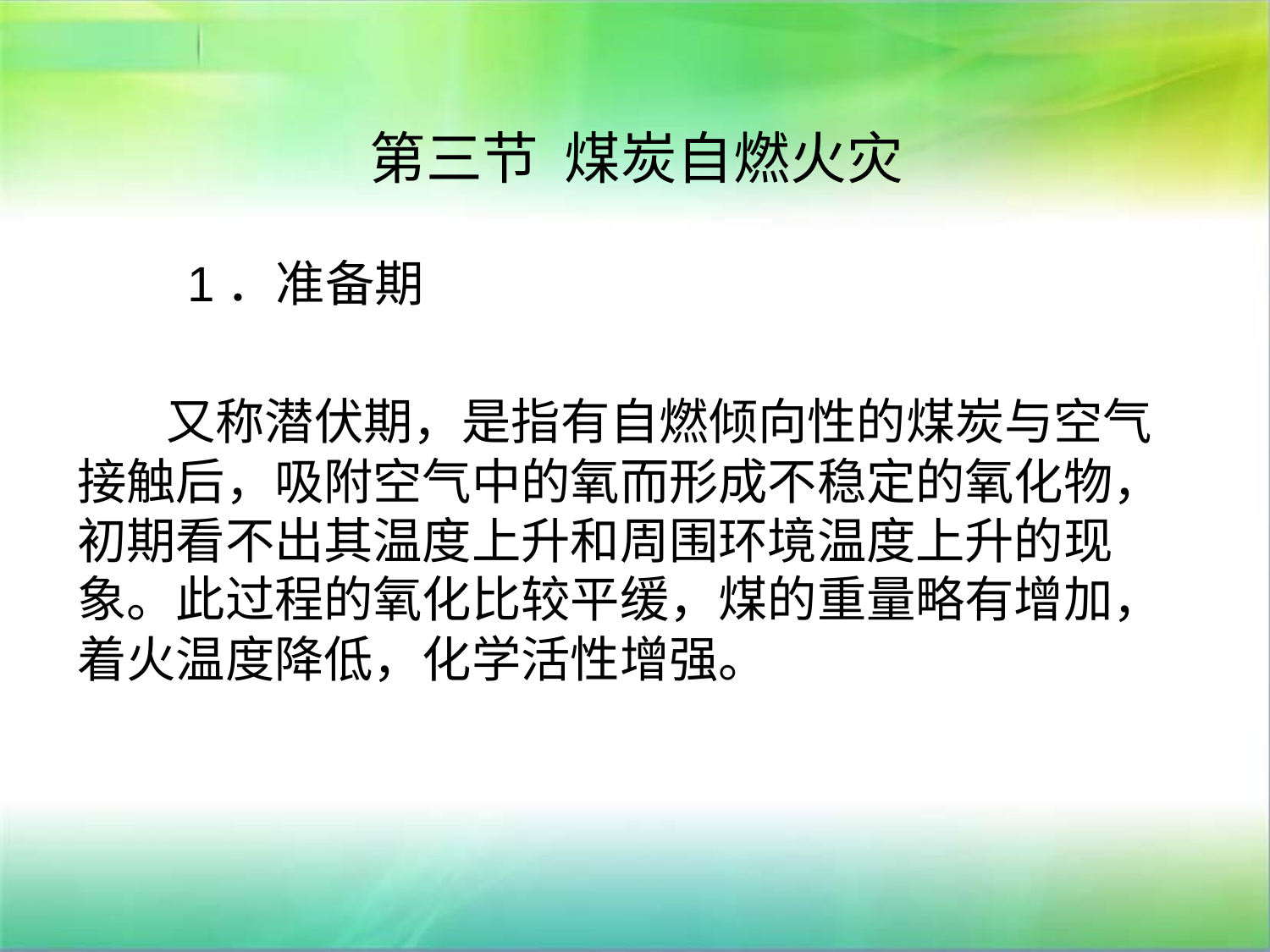

# 第三节  煤炭自燃火灾
        1．准备期

       又称潜伏期，是指有自燃倾向性的煤炭与空气接触后，吸附空气中的氧而形成不稳定的氧化物，初期看不出其温度上升和周围环境温度上升的现象。此过程的氧化比较平缓，煤的重量略有增加，着火温度降低，化学活性增强。